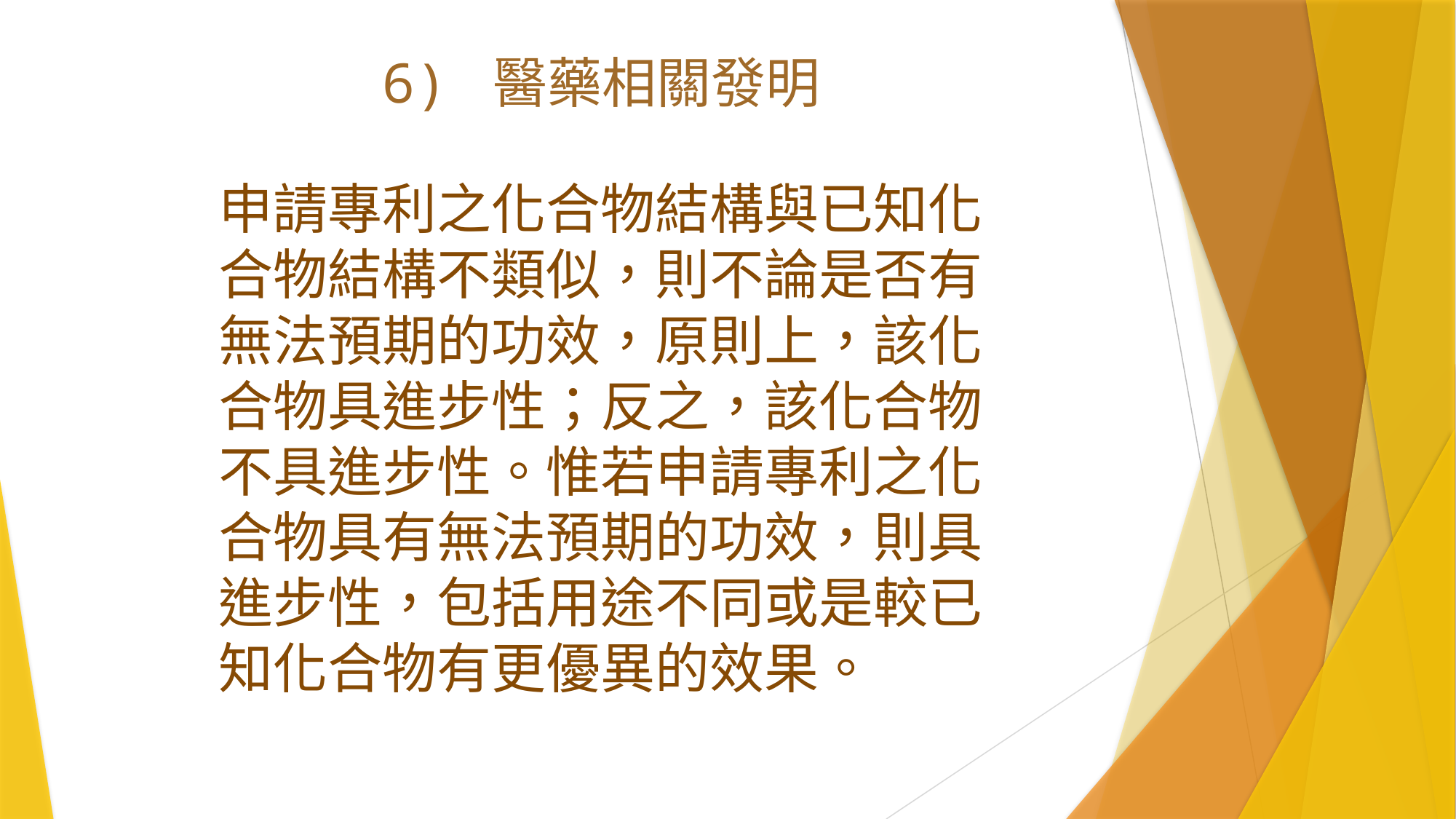

# 6) 醫藥相關發明
申請專利之化合物結構與已知化合物結構不類似，則不論是否有無法預期的功效，原則上，該化合物具進步性；反之，該化合物不具進步性。惟若申請專利之化合物具有無法預期的功效，則具進步性，包括用途不同或是較已知化合物有更優異的效果。